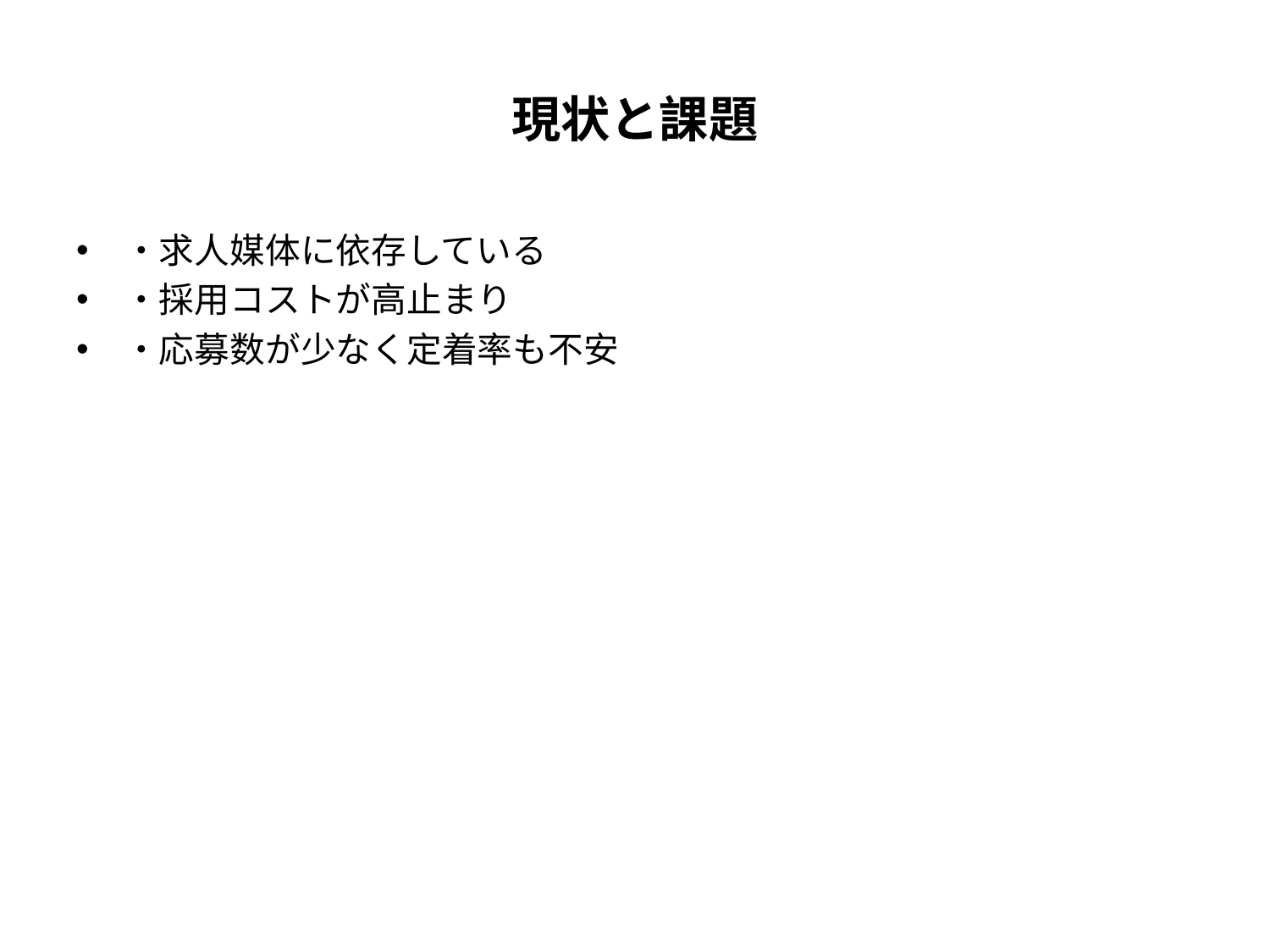

# 現状と課題
・求人媒体に依存している
・採用コストが高止まり
・応募数が少なく定着率も不安